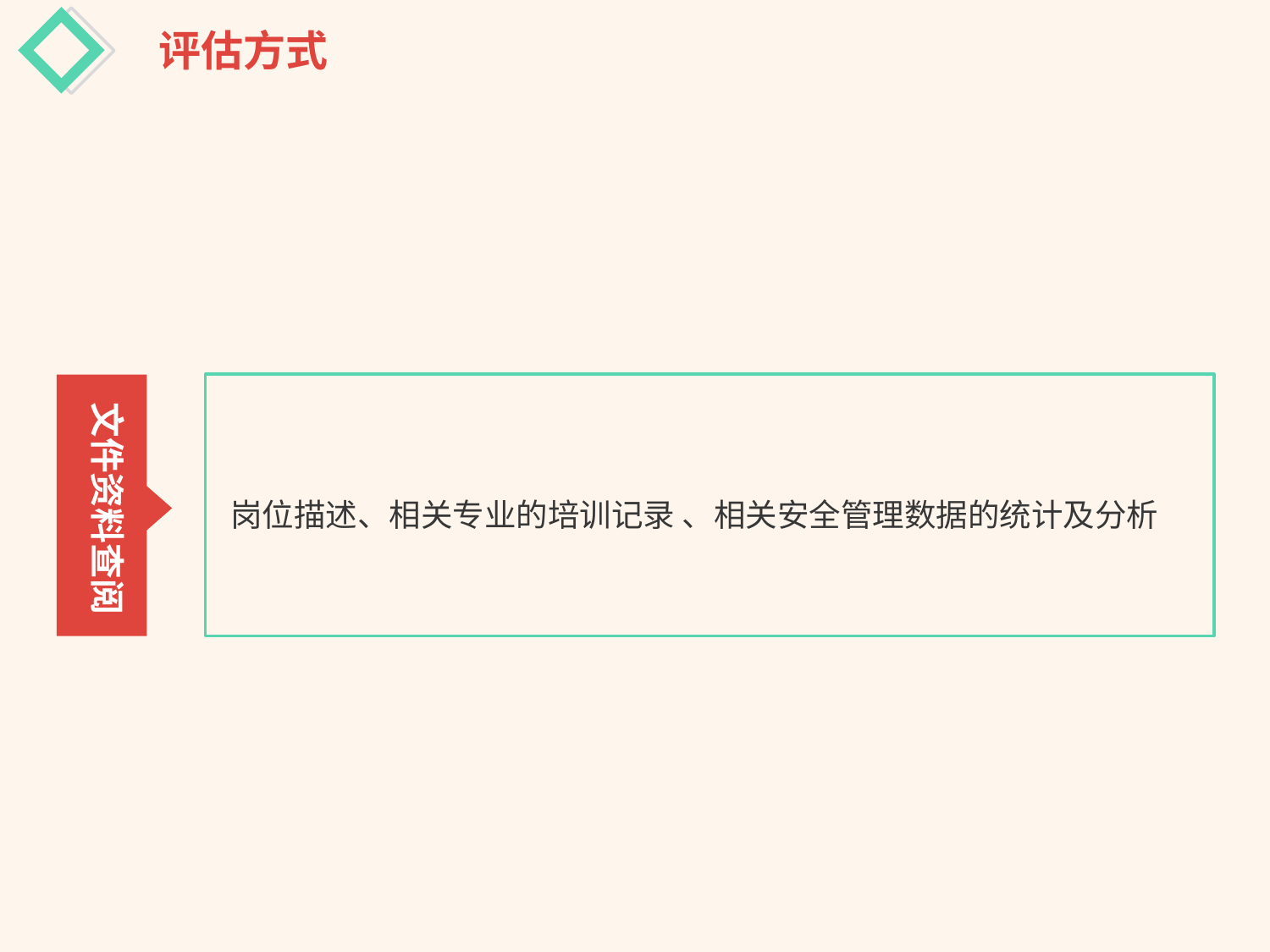

评估方式

文件资料查阅
岗位描述、相关专业的培训记录 、相关安全管理数据的统计及分析